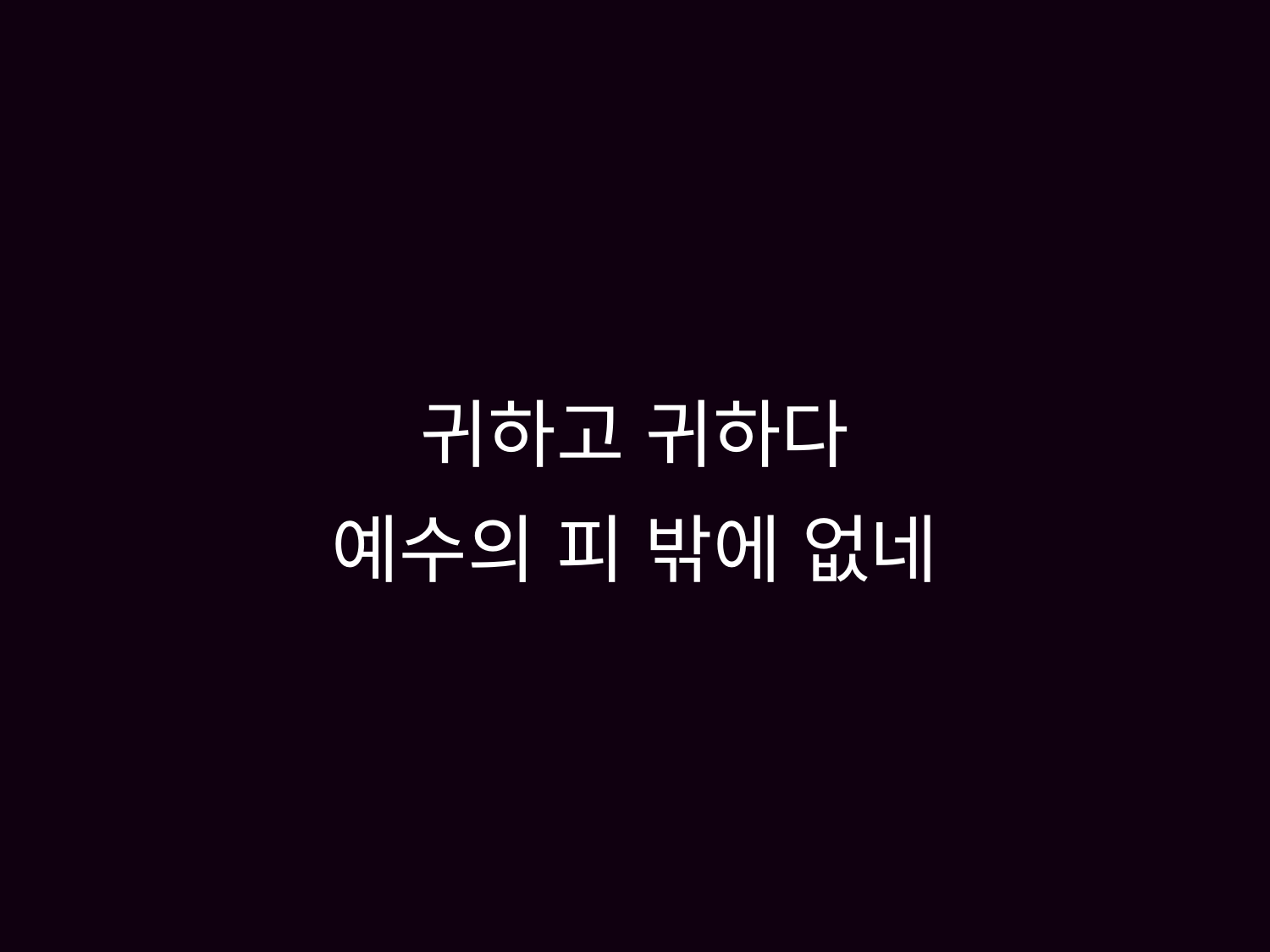

# 귀하고 귀하다 예수의 피 밖에 없네